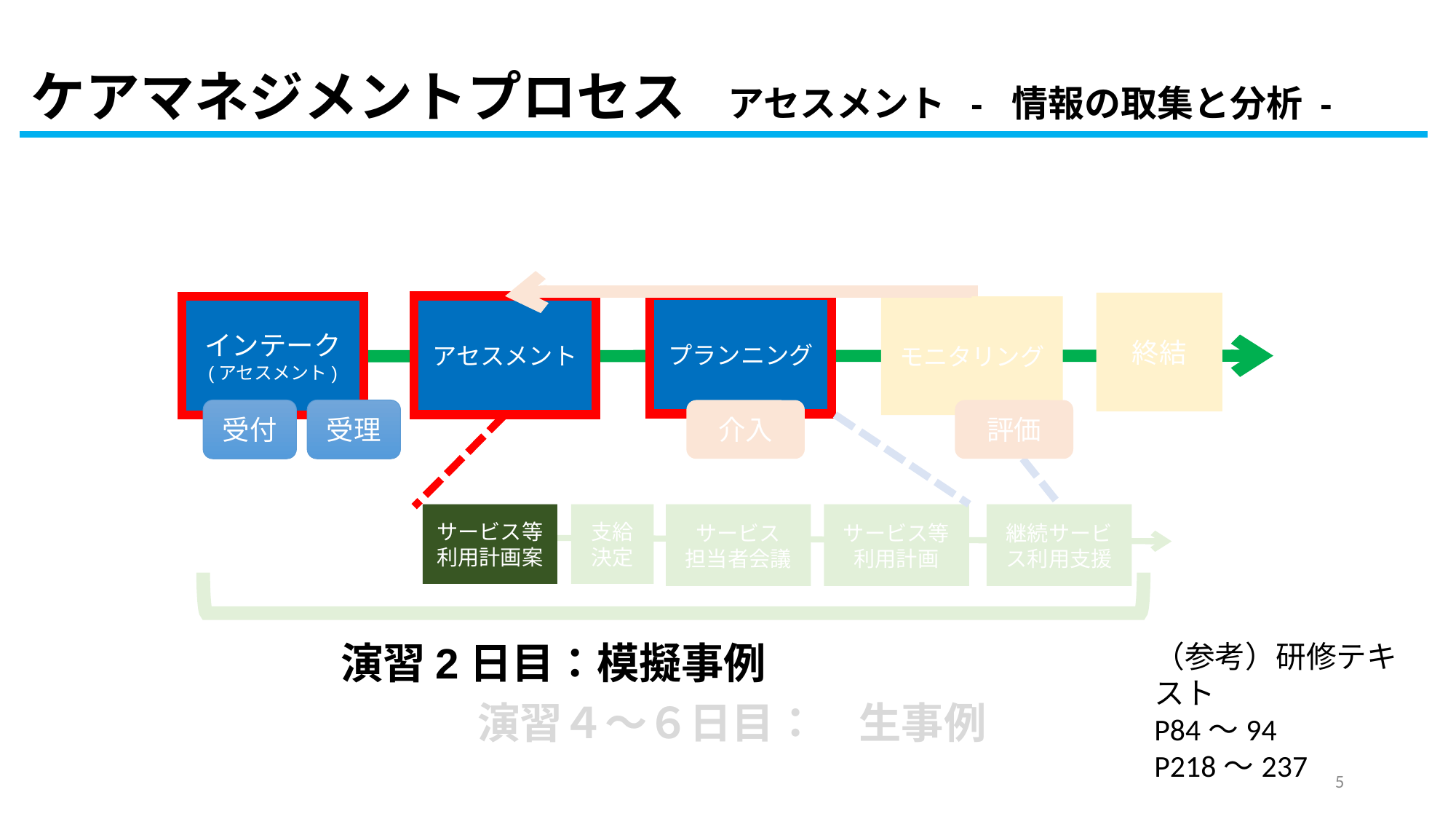

# ケアマネジメントプロセス　アセスメント  -  情報の取集と分析 -

終結
プランニング
アセスメント
インテーク
(アセスメント)
モニタリング
受付
受理
介入
評価
サービス等
利用計画案
支給
決定
サービス
担当者会議
サービス等
利用計画
継続サービス利用支援
演習2日目：模擬事例
（参考）研修テキスト
P84～94
P218～237
演習４～６日目：　生事例
5